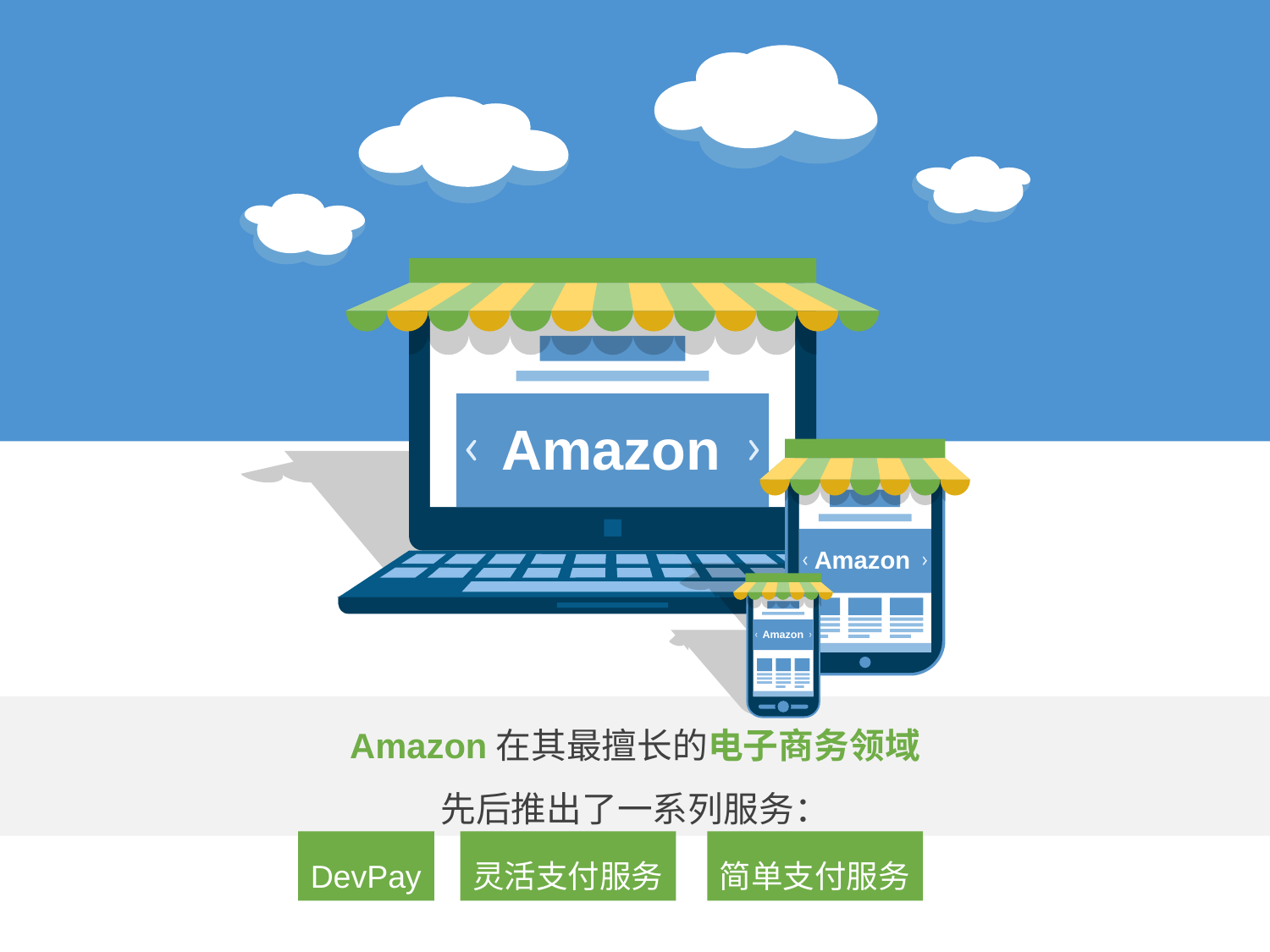

Amazon

Amazon

Amazon

Amazon在其最擅长的电子商务领域
先后推出了一系列服务：
DevPay
灵活支付服务
简单支付服务